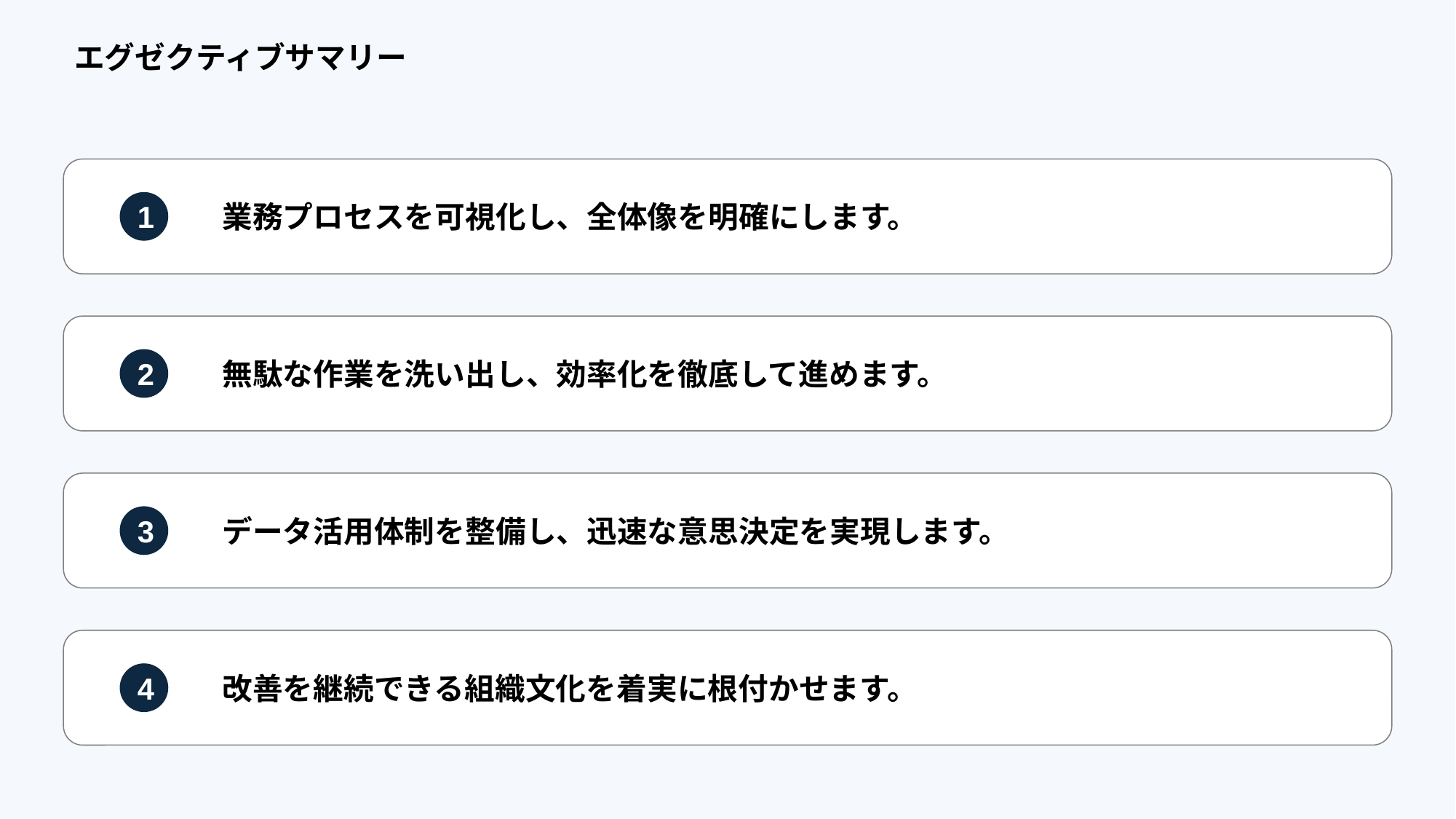

エグゼクティブサマリー

1
業務プロセスを可視化し、全体像を明確にします。

2
無駄な作業を洗い出し、効率化を徹底して進めます。

3
データ活用体制を整備し、迅速な意思決定を実現します。

4
改善を継続できる組織文化を着実に根付かせます。